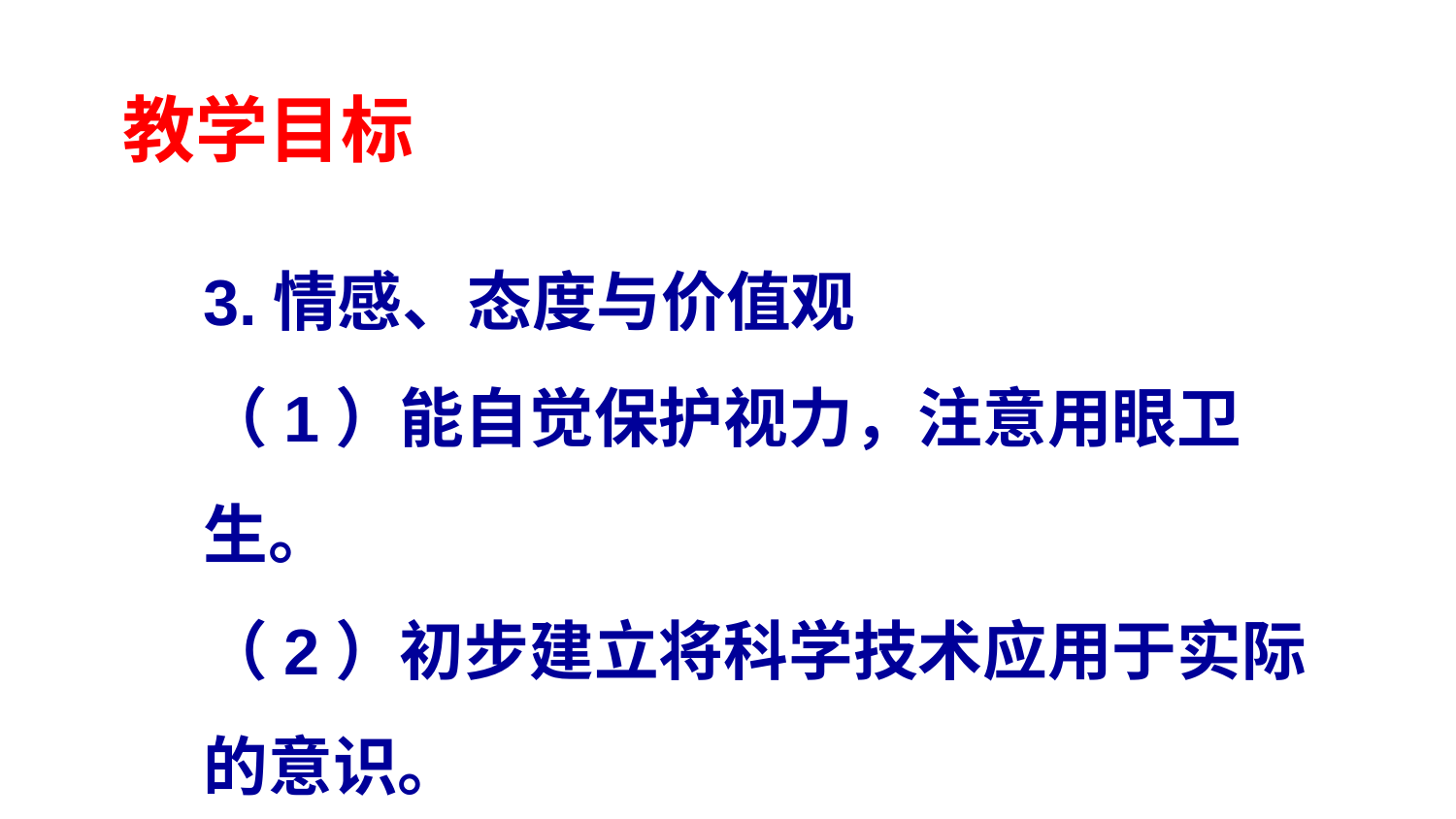

教学目标
3.情感、态度与价值观
（1）能自觉保护视力，注意用眼卫生。
（2）初步建立将科学技术应用于实际的意识。